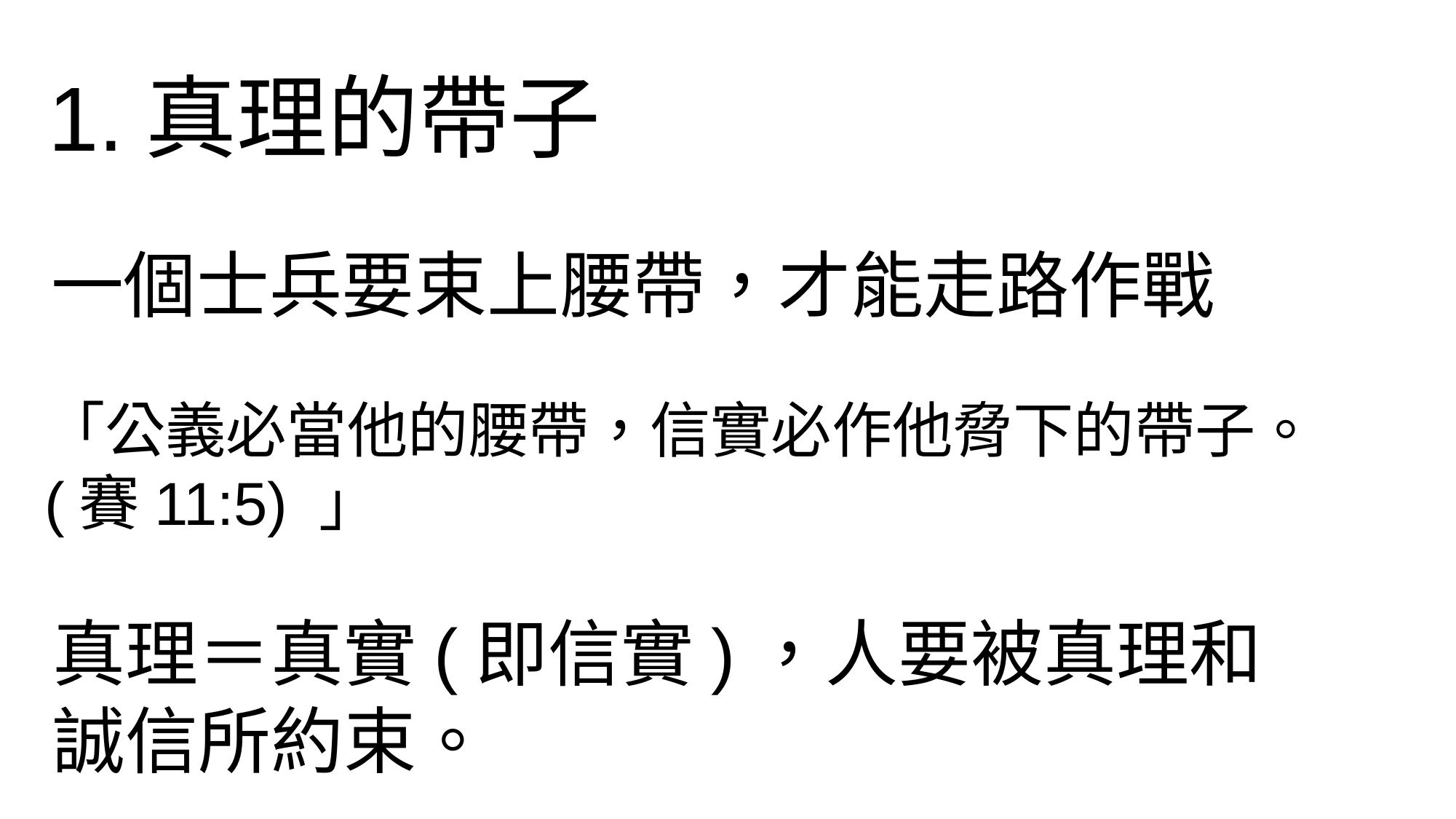

1.真理的帶子
一個士兵要束上腰帶，才能走路作戰
「公義必當他的腰帶，信實必作他脅下的帶子。(賽11:5) 」
真理＝真實(即信實)，人要被真理和誠信所約束。